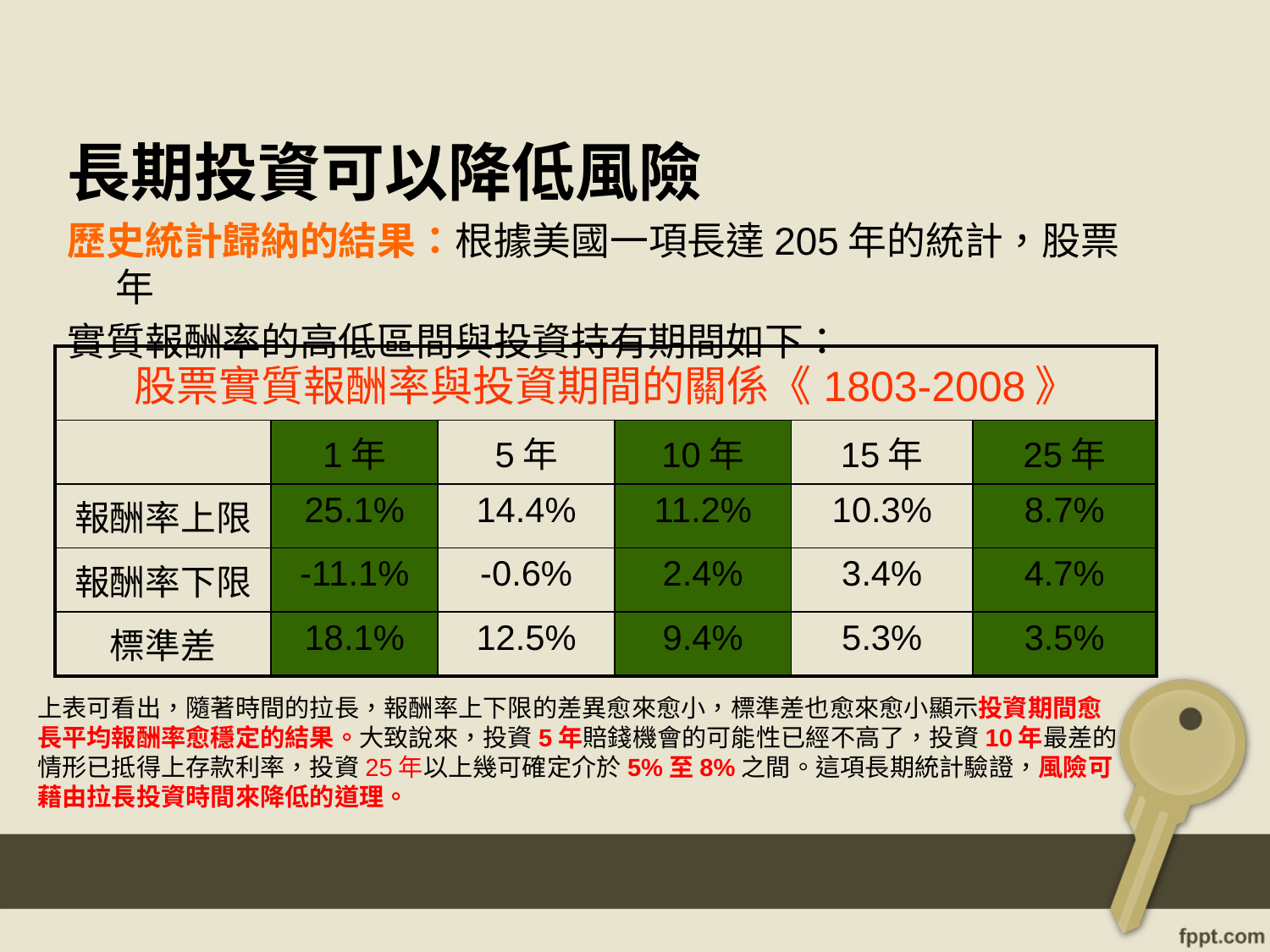

長期投資可以降低風險
歷史統計歸納的結果：根據美國一項長達205年的統計，股票年
實質報酬率的高低區間與投資持有期間如下：

| 股票實質報酬率與投資期間的關係《1803-2008》 |  |  |  |  |  |
| --- | --- | --- | --- | --- | --- |
|  | 1年 | 5年 | 10年 | 15年 | 25年 |
| 報酬率上限 | 25.1% | 14.4% | 11.2% | 10.3% | 8.7% |
| 報酬率下限 | -11.1% | -0.6% | 2.4% | 3.4% | 4.7% |
| 標準差 | 18.1% | 12.5% | 9.4% | 5.3% | 3.5% |
上表可看出，隨著時間的拉長，報酬率上下限的差異愈來愈小，標準差也愈來愈小顯示投資期間愈長平均報酬率愈穩定的結果。大致說來，投資5年賠錢機會的可能性已經不高了，投資10年最差的情形已抵得上存款利率，投資25年以上幾可確定介於5%至8%之間。這項長期統計驗證，風險可藉由拉長投資時間來降低的道理。